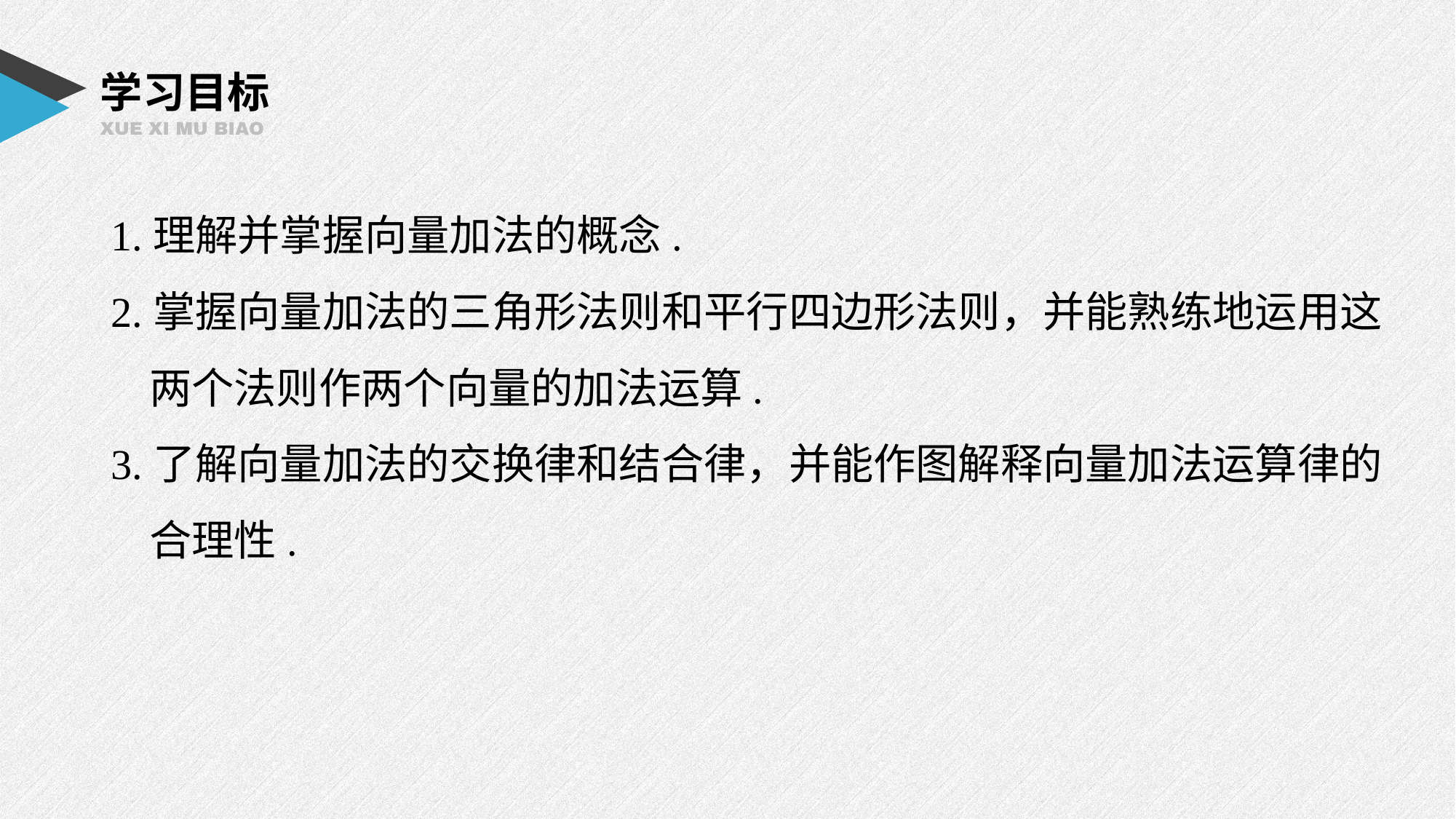

学习目标

XUE XI MU BIAO
1.理解并掌握向量加法的概念.
2.掌握向量加法的三角形法则和平行四边形法则，并能熟练地运用这
   两个法则作两个向量的加法运算.
3.了解向量加法的交换律和结合律，并能作图解释向量加法运算律的
   合理性.